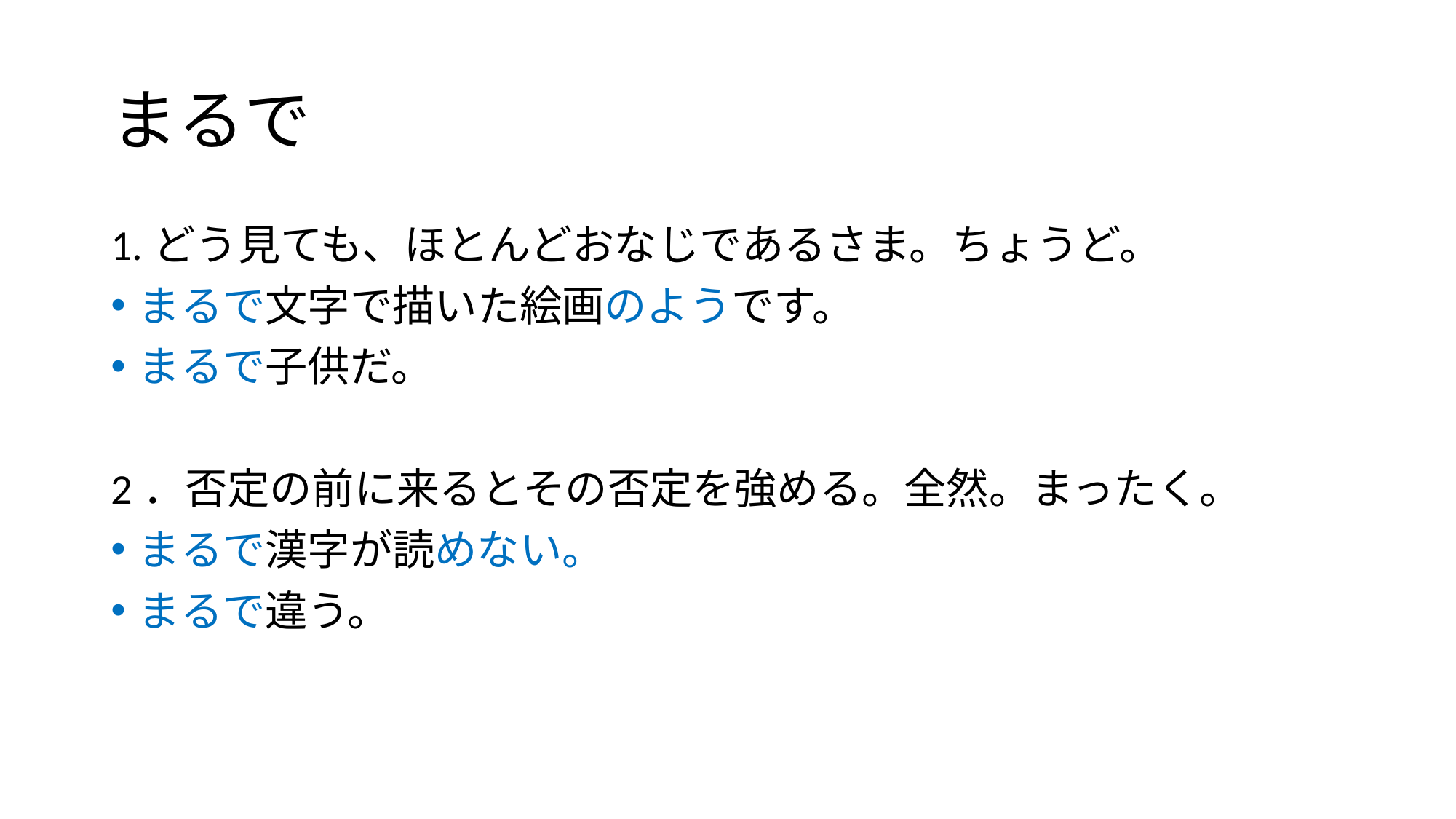

# まるで
1.どう見ても、ほとんどおなじであるさま。ちょうど。
まるで文字で描いた絵画のようです。
まるで子供だ。

2．否定の前に来るとその否定を強める。全然。まったく。
まるで漢字が読めない。
まるで違う。